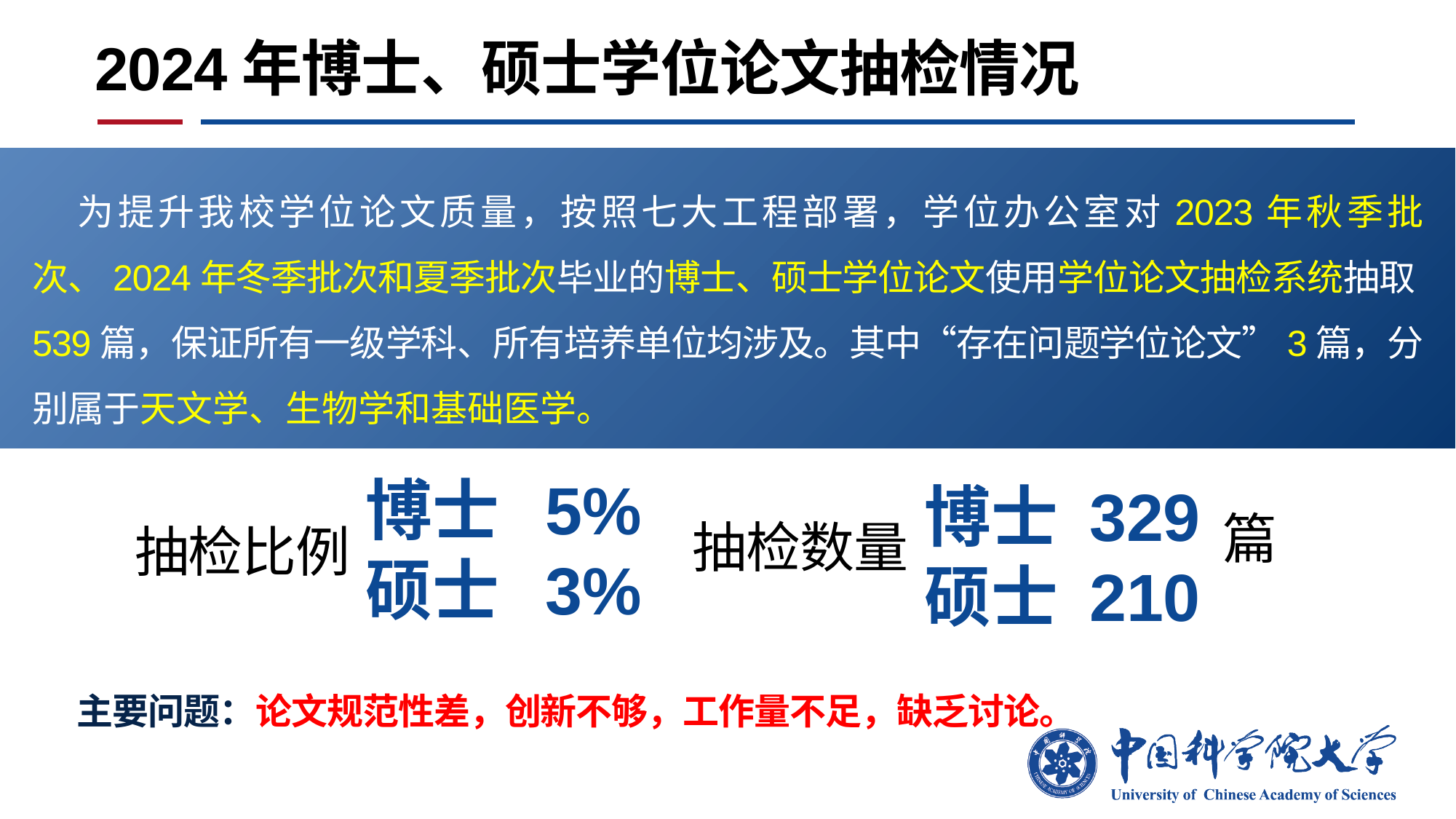

2024年博士、硕士学位论文抽检情况

为提升我校学位论文质量，按照七大工程部署，学位办公室对2023年秋季批次、2024年冬季批次和夏季批次毕业的博士、硕士学位论文使用学位论文抽检系统抽取539篇，保证所有一级学科、所有培养单位均涉及。其中“存在问题学位论文”3篇，分别属于天文学、生物学和基础医学。

博士  5%
硕士  3%
博士 329
硕士 210
篇
抽检数量
抽检比例
主要问题：论文规范性差，创新不够，工作量不足，缺乏讨论。